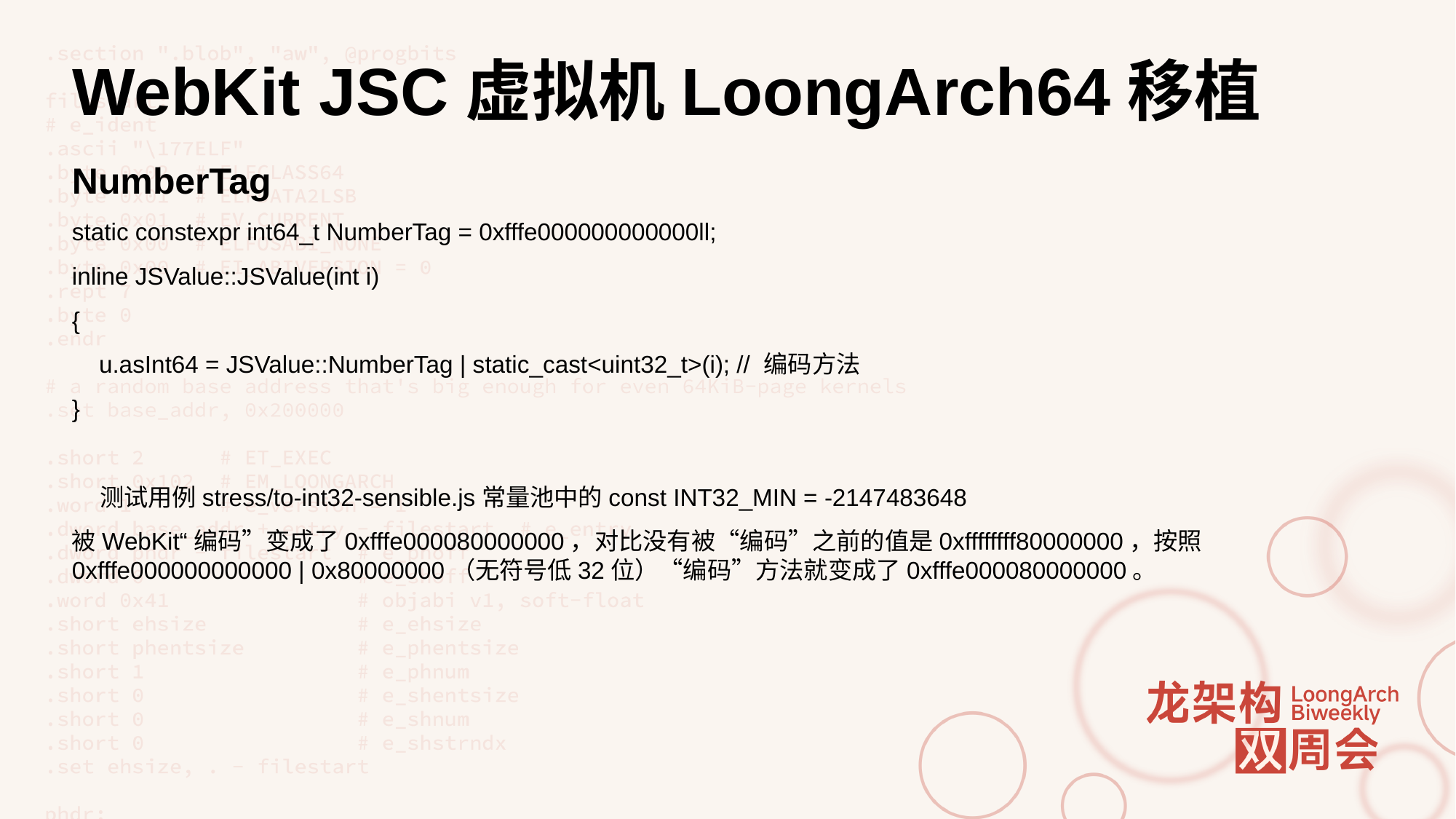

# WebKit JSC虚拟机LoongArch64移植
NumberTag
static constexpr int64_t NumberTag = 0xfffe000000000000ll;
inline JSValue::JSValue(int i)
{
    u.asInt64 = JSValue::NumberTag | static_cast<uint32_t>(i); // 编码方法
}

    测试用例stress/to-int32-sensible.js常量池中的const INT32_MIN = -2147483648
被WebKit“编码”变成了0xfffe000080000000，对比没有被“编码”之前的值是0xffffffff80000000，按照0xfffe000000000000 | 0x80000000（无符号低32位）“编码”方法就变成了0xfffe000080000000。